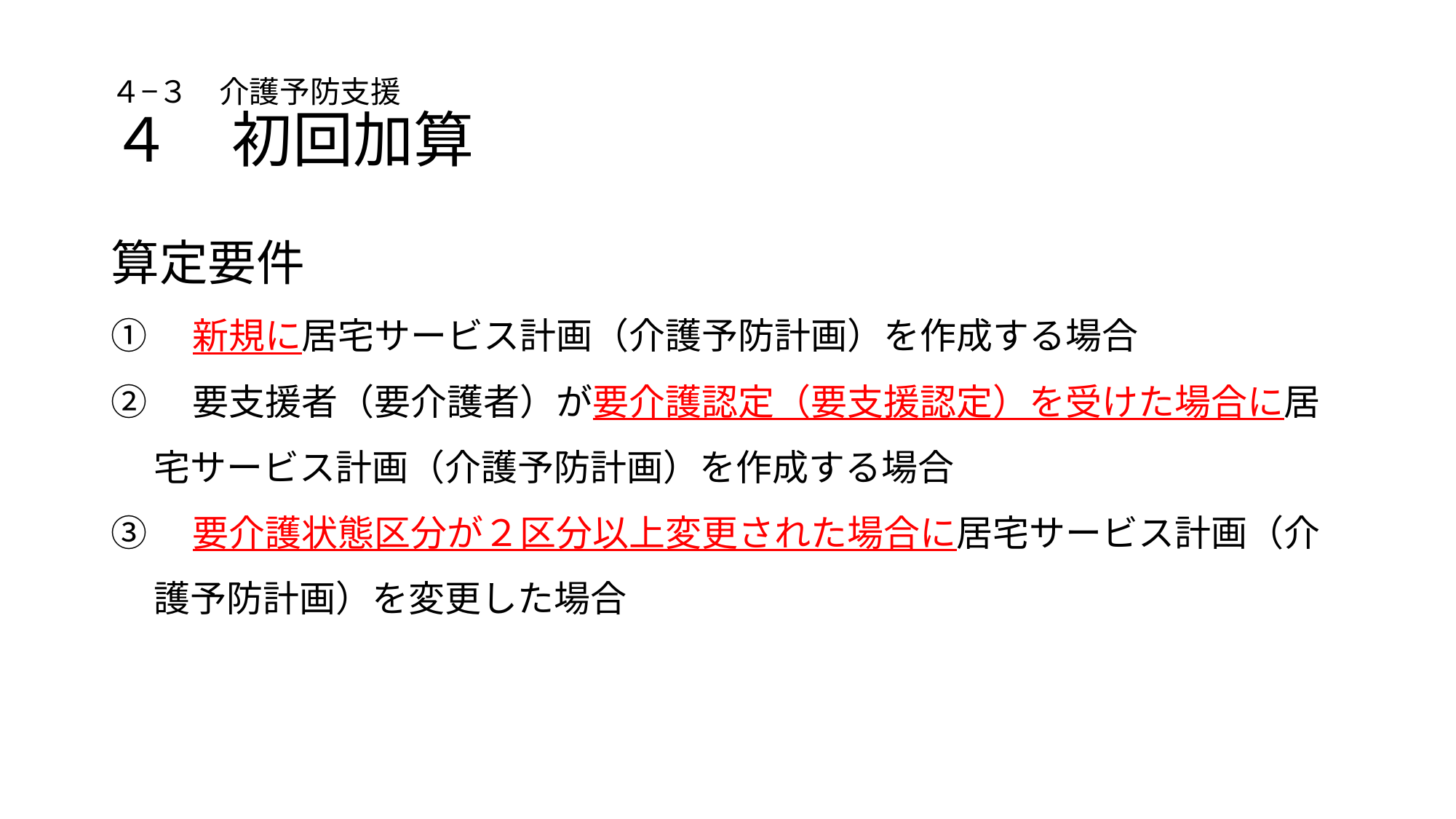

# ４−３　介護予防支援 ４　初回加算
算定要件
①　新規に居宅サービス計画（介護予防計画）を作成する場合
②　要支援者（要介護者）が要介護認定（要支援認定）を受けた場合に居宅サービス計画（介護予防計画）を作成する場合
③　要介護状態区分が２区分以上変更された場合に居宅サービス計画（介護予防計画）を変更した場合